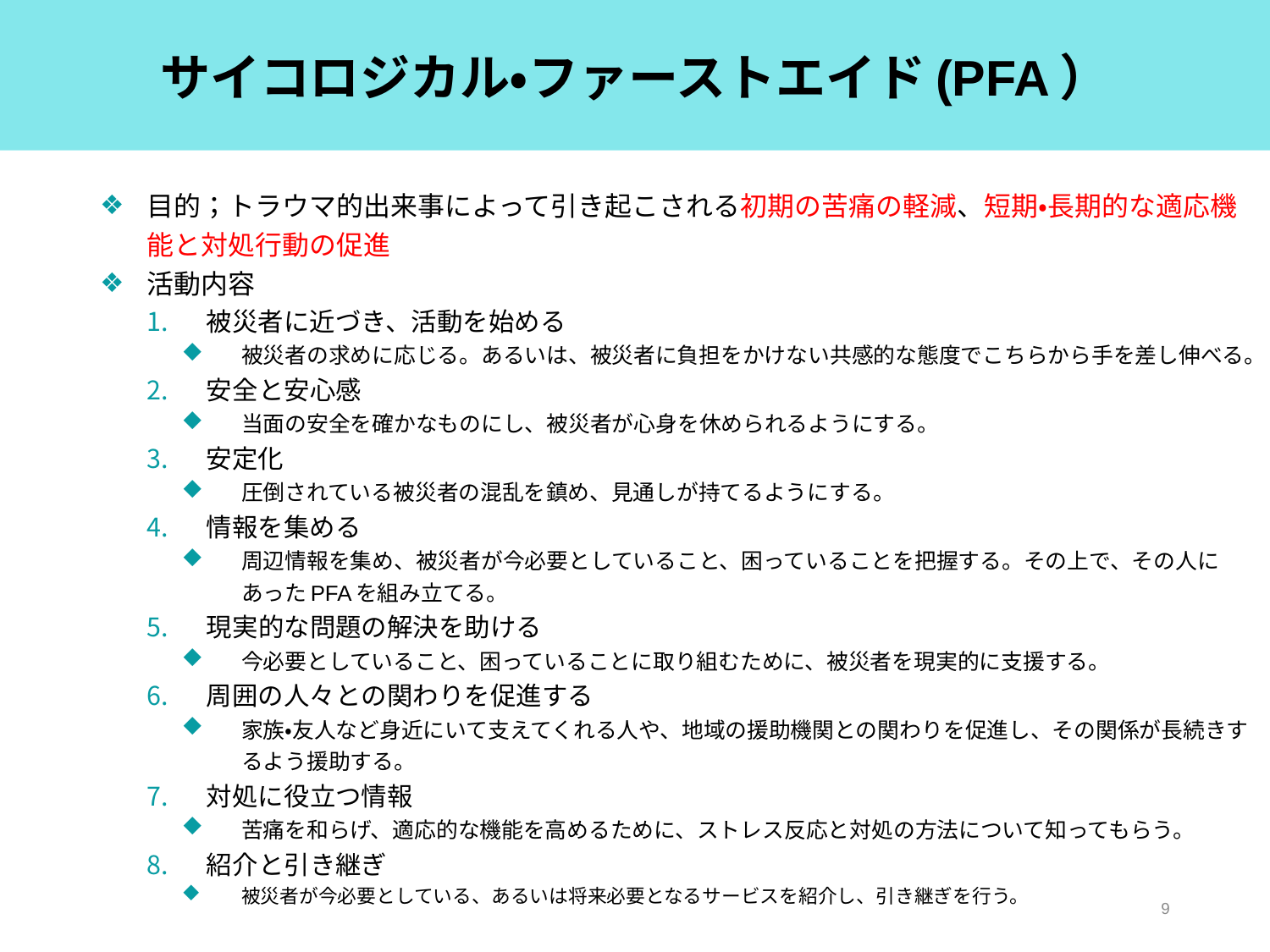

# サイコロジカル・ファーストエイド(PFA）
目的；トラウマ的出来事によって引き起こされる初期の苦痛の軽減、短期・長期的な適応機能と対処行動の促進
活動内容
被災者に近づき、活動を始める
被災者の求めに応じる。あるいは、被災者に負担をかけない共感的な態度でこちらから手を差し伸べる。
安全と安心感
当面の安全を確かなものにし、被災者が心身を休められるようにする。
安定化
圧倒されている被災者の混乱を鎮め、見通しが持てるようにする。
情報を集める
周辺情報を集め、被災者が今必要としていること、困っていることを把握する。その上で、その人にあったPFAを組み立てる。
現実的な問題の解決を助ける
今必要としていること、困っていることに取り組むために、被災者を現実的に支援する。
周囲の人々との関わりを促進する
家族・友人など身近にいて支えてくれる人や、地域の援助機関との関わりを促進し、その関係が長続きするよう援助する。
対処に役立つ情報
苦痛を和らげ、適応的な機能を高めるために、ストレス反応と対処の方法について知ってもらう。
紹介と引き継ぎ
被災者が今必要としている、あるいは将来必要となるサービスを紹介し、引き継ぎを行う。
9